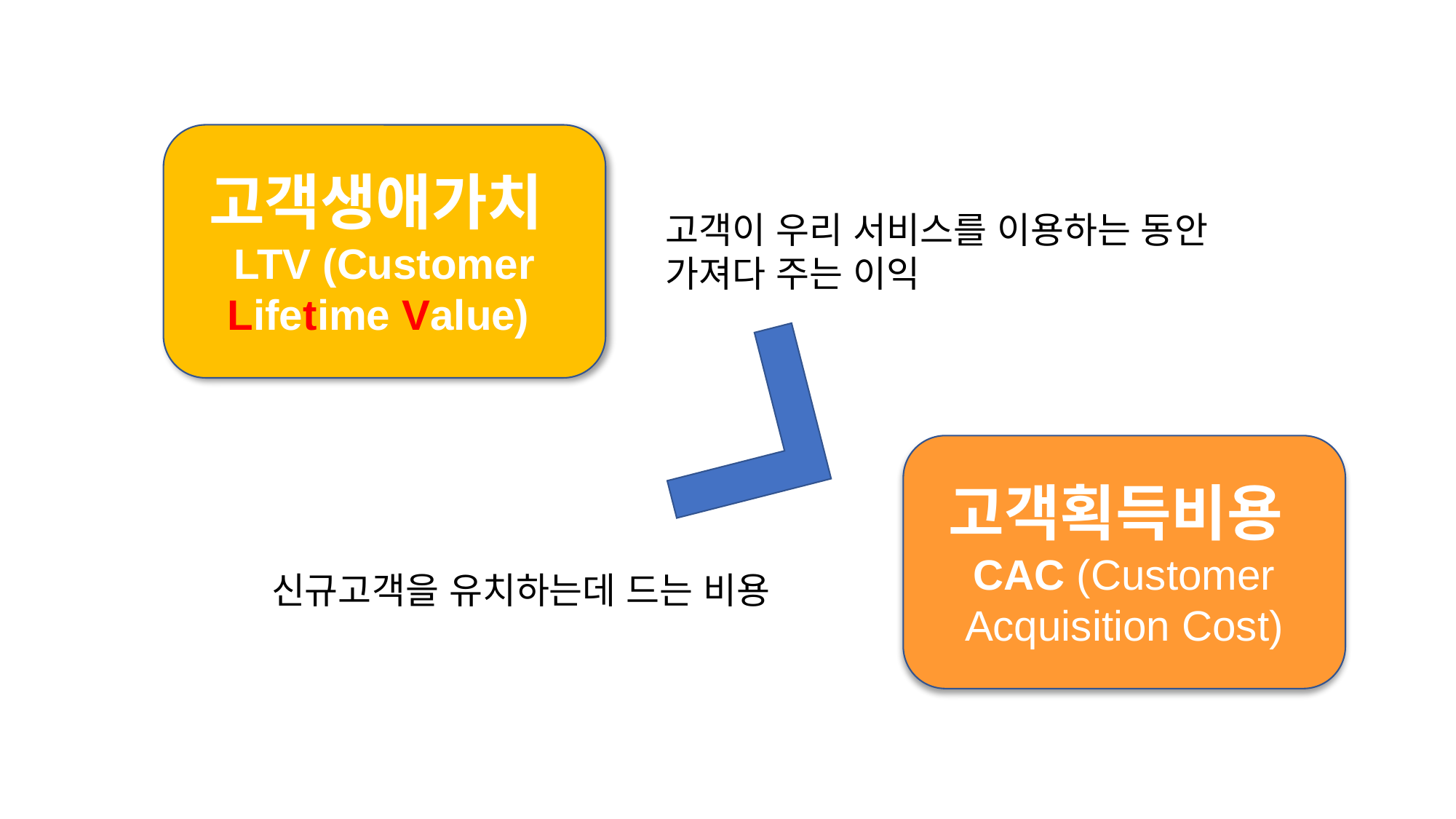

고객생애가치
LTV (Customer Lifetime Value)
고객이 우리 서비스를 이용하는 동안
가져다 주는 이익

고객획득비용
CAC (Customer Acquisition Cost)
신규고객을 유치하는데 드는 비용
#